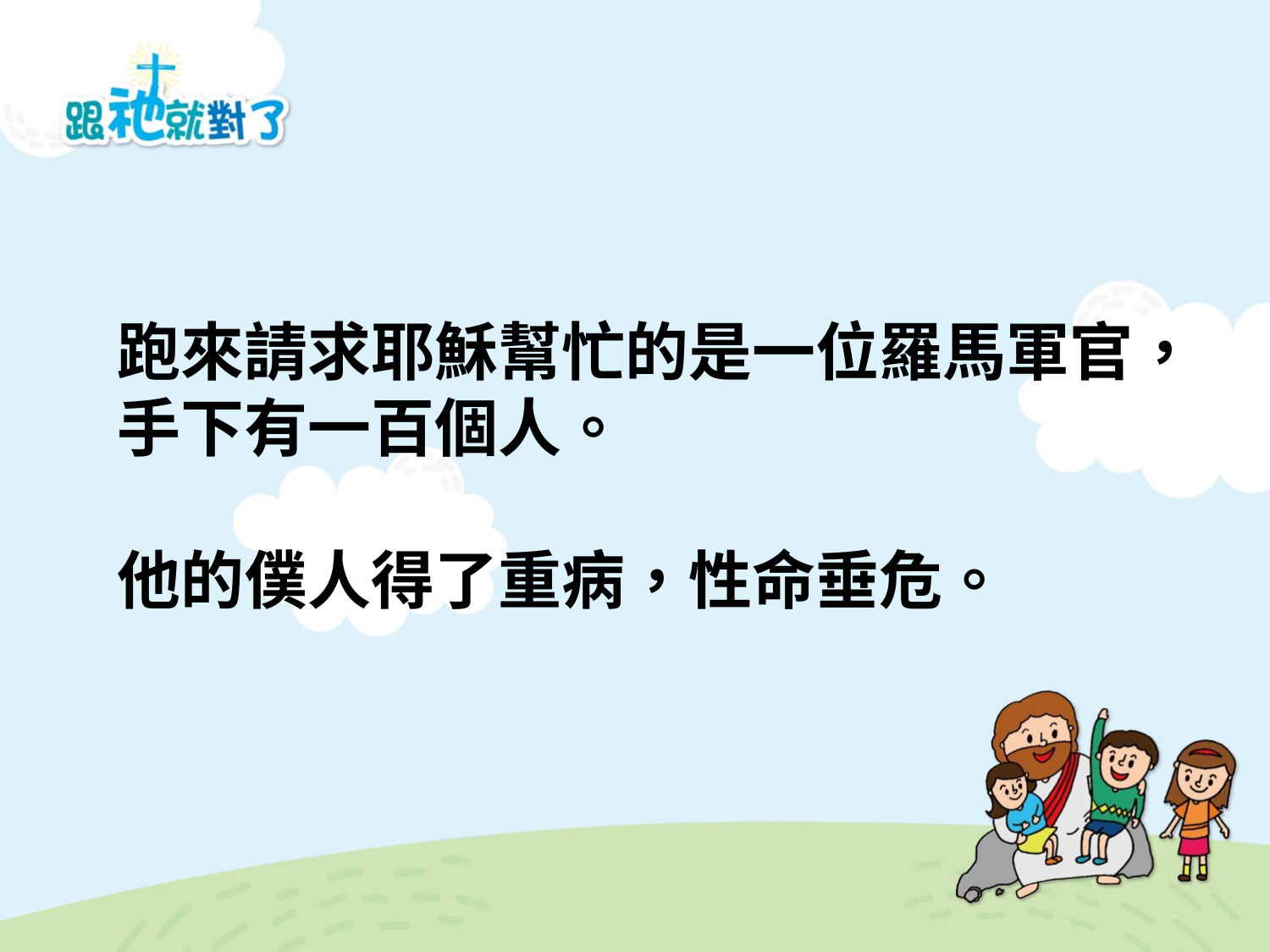

跑來請求耶穌幫忙的是一位羅馬軍官，手下有一百個人。

他的僕人得了重病，性命垂危。